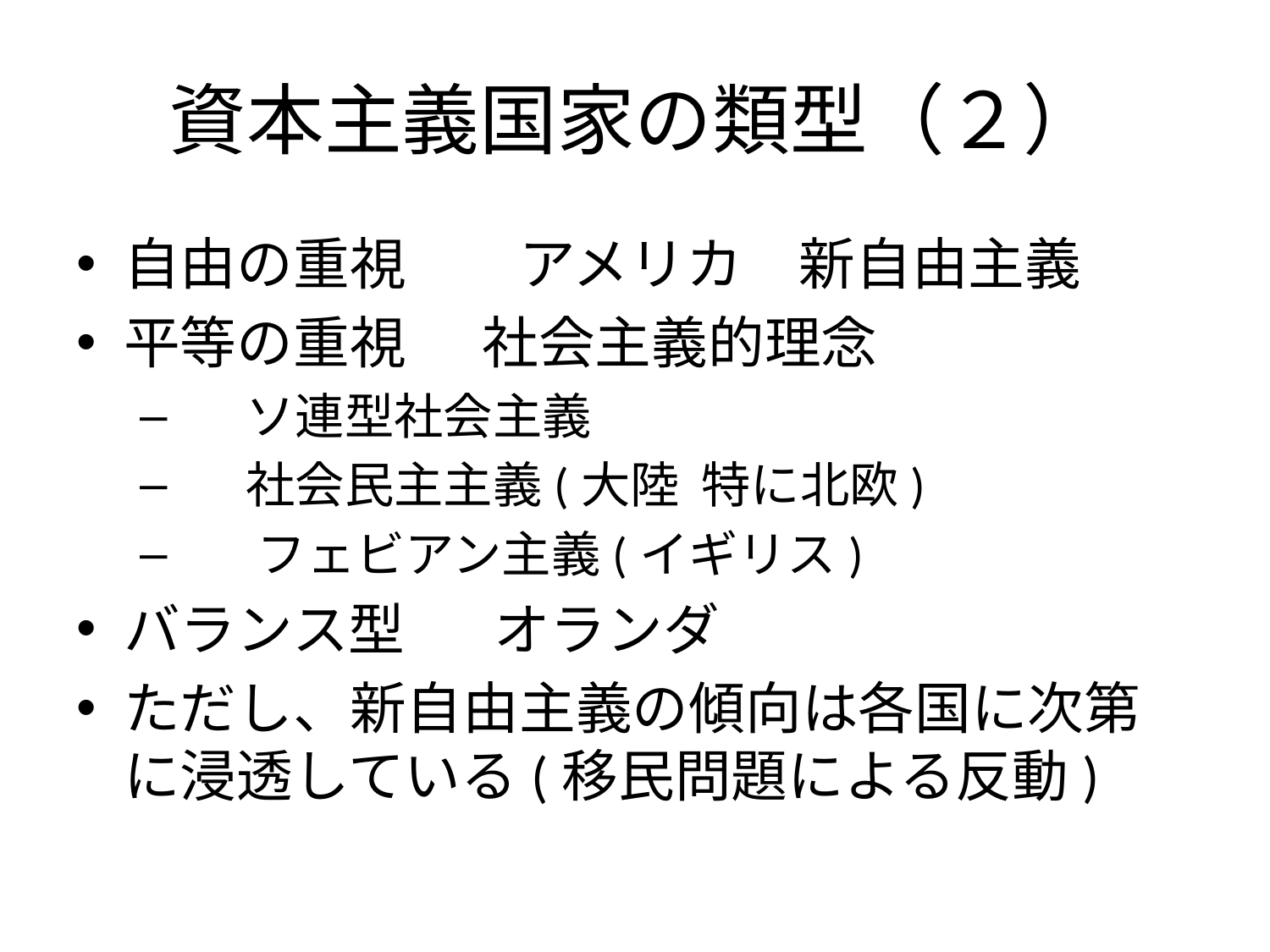

# 資本主義国家の類型（２）
自由の重視　　アメリカ　新自由主義
平等の重視      社会主義的理念
     ソ連型社会主義
     社会民主主義(大陸  特に北欧)
      フェビアン主義(イギリス)
バランス型       オランダ
ただし、新自由主義の傾向は各国に次第に浸透している(移民問題による反動)